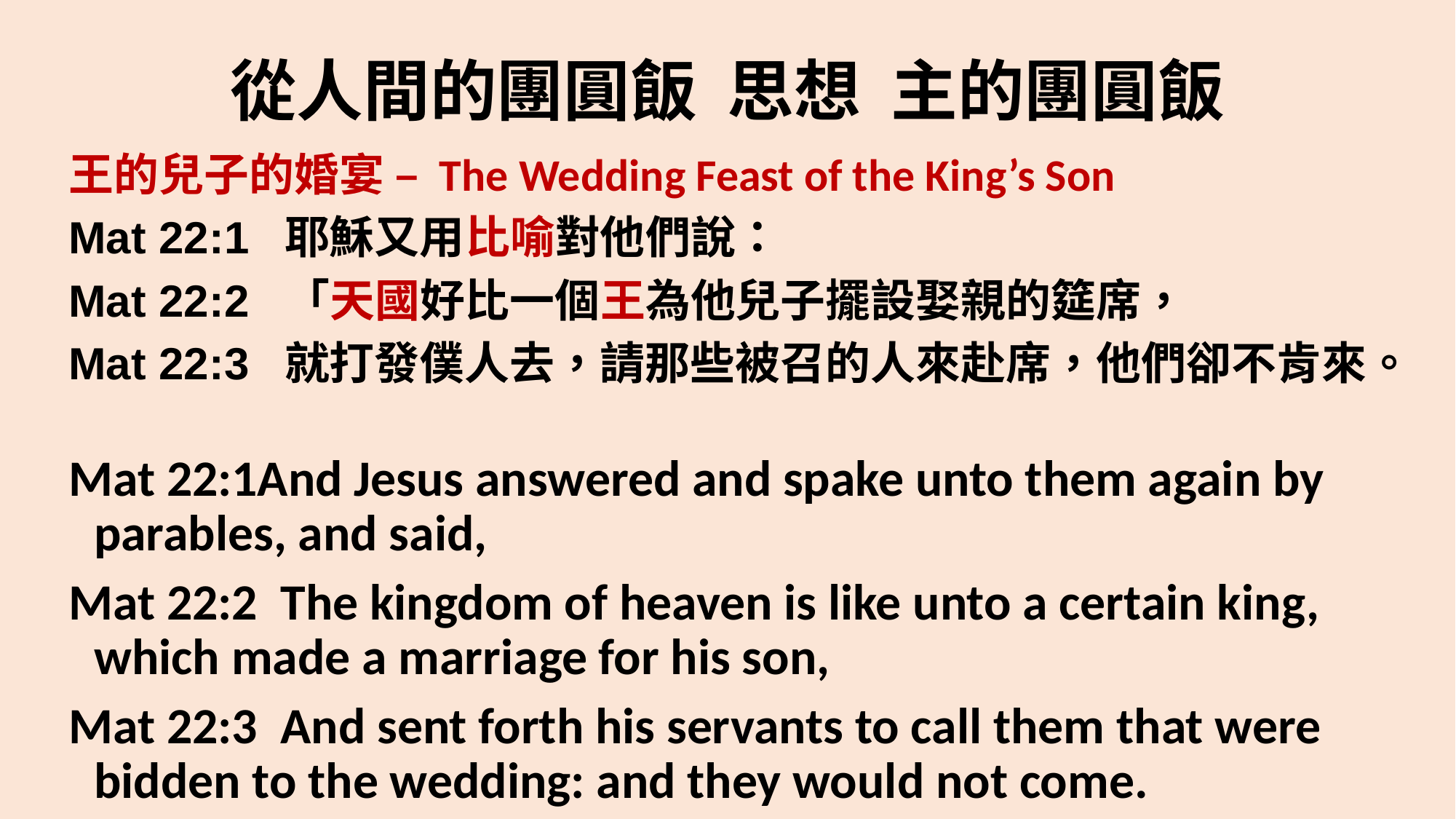

# 從人間的團圓飯  思想  主的團圓飯
王的兒子的婚宴 – The Wedding Feast of the King’s Son
Mat 22:1  耶穌又用比喻對他們說：
Mat 22:2  「天國好比一個王為他兒子擺設娶親的筵席，
Mat 22:3  就打發僕人去，請那些被召的人來赴席，他們卻不肯來。
Mat 22:1And Jesus answered and spake unto them again by parables, and said,
Mat 22:2  The kingdom of heaven is like unto a certain king, which made a marriage for his son,
Mat 22:3  And sent forth his servants to call them that were bidden to the wedding: and they would not come.